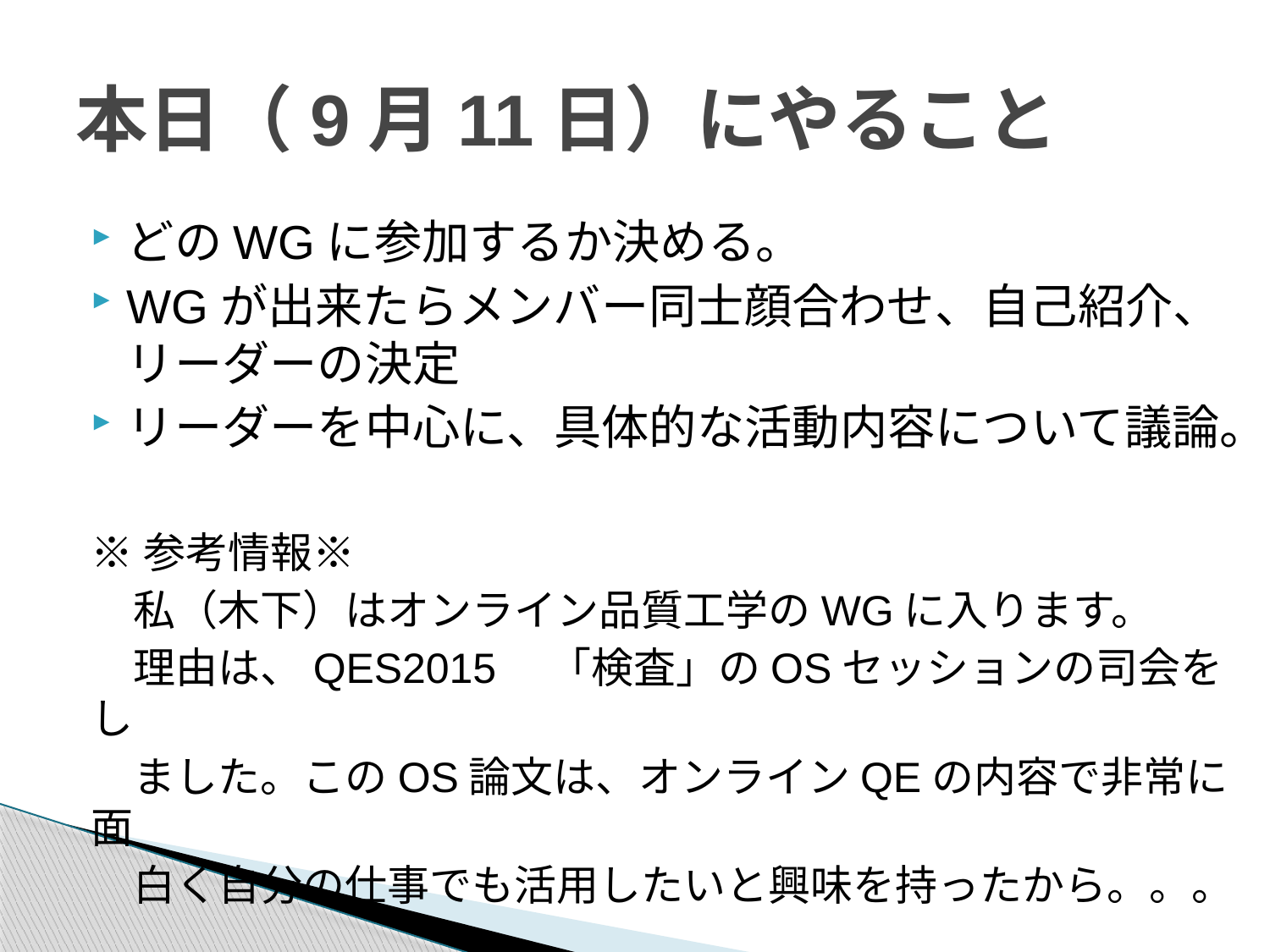

# 本日（9月11日）にやること
どのWGに参加するか決める。
WGが出来たらメンバー同士顔合わせ、自己紹介、リーダーの決定
リーダーを中心に、具体的な活動内容について議論。

※参考情報※
　私（木下）はオンライン品質工学のWGに入ります。
　理由は、QES2015　「検査」のOSセッションの司会をし
　ました。このOS論文は、オンラインQEの内容で非常に面
　白く自分の仕事でも活用したいと興味を持ったから。。。